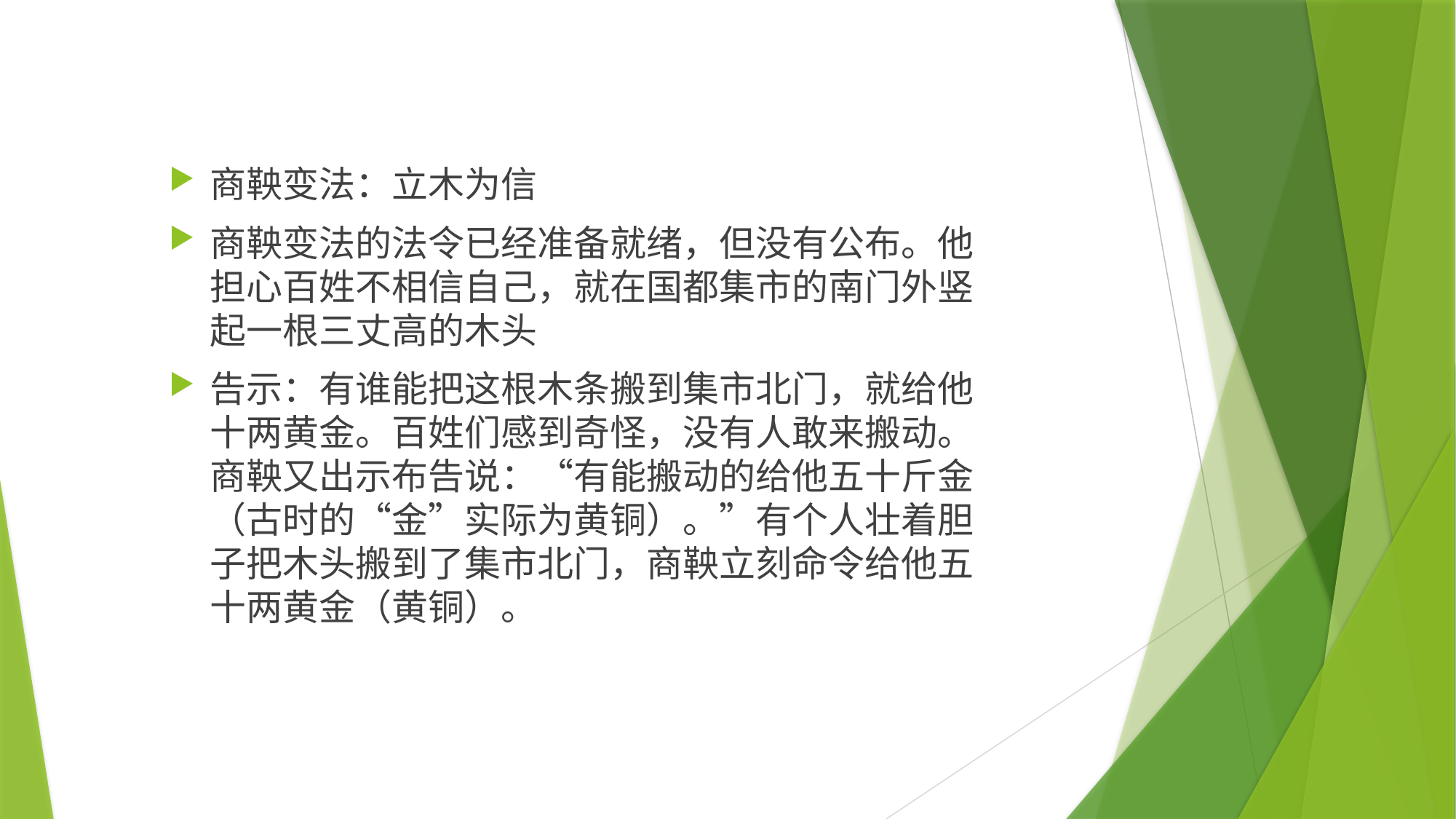

商鞅变法：立木为信
商鞅变法的法令已经准备就绪，但没有公布。他担心百姓不相信自己，就在国都集市的南门外竖起一根三丈高的木头
告示：有谁能把这根木条搬到集市北门，就给他十两黄金。百姓们感到奇怪，没有人敢来搬动。商鞅又出示布告说：“有能搬动的给他五十斤金（古时的“金”实际为黄铜）。”有个人壮着胆子把木头搬到了集市北门，商鞅立刻命令给他五十两黄金（黄铜）。